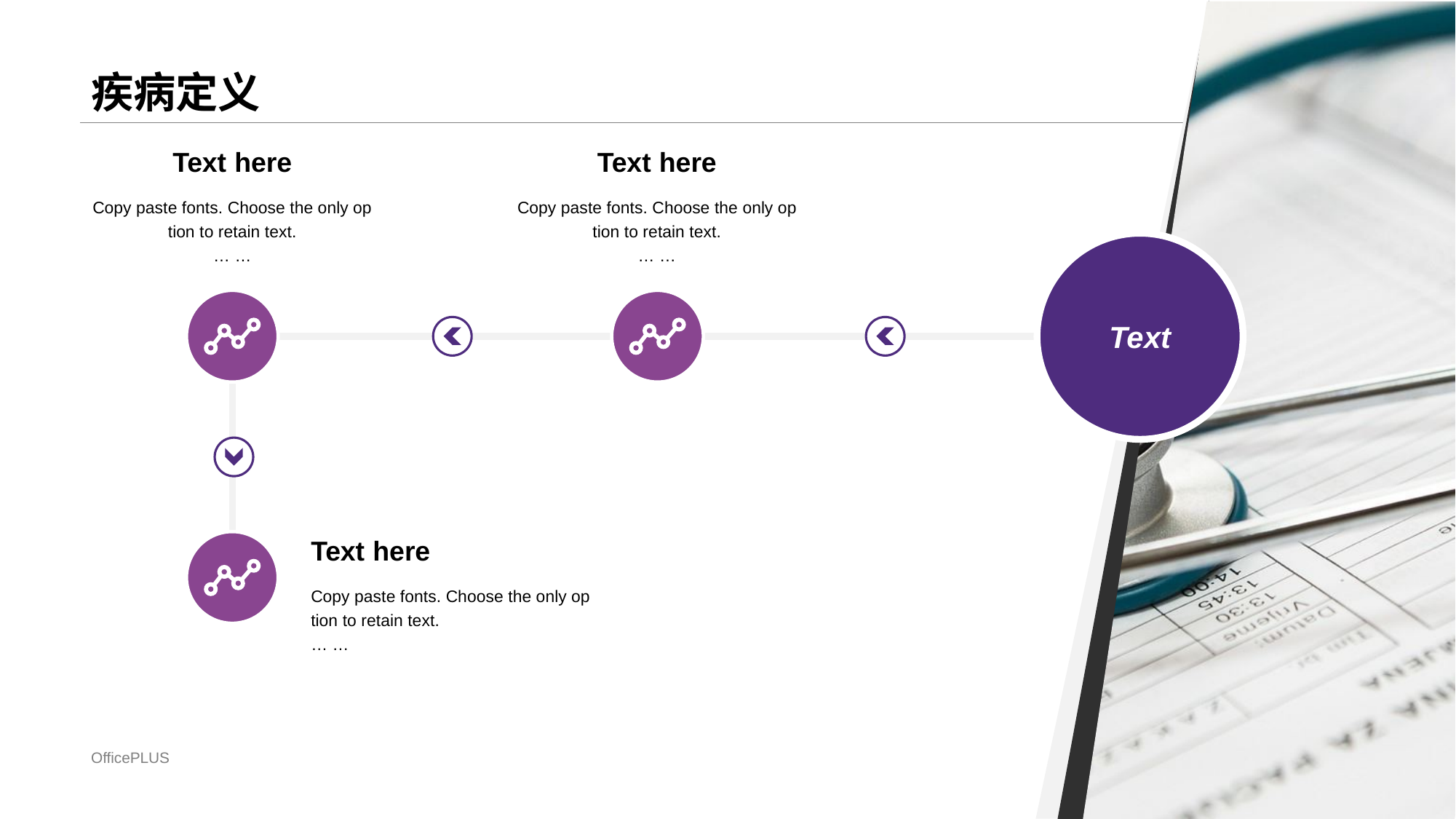

# 疾病定义

Text  here
Text  here
Copy paste fonts. Choose the only op tion to retain text.
… …
Copy paste fonts. Choose the only op tion to retain text.
… …
Te xt

Text  here

Copy paste fonts. Choose the only op tion to retain text.
… …
OfficePLUS
5